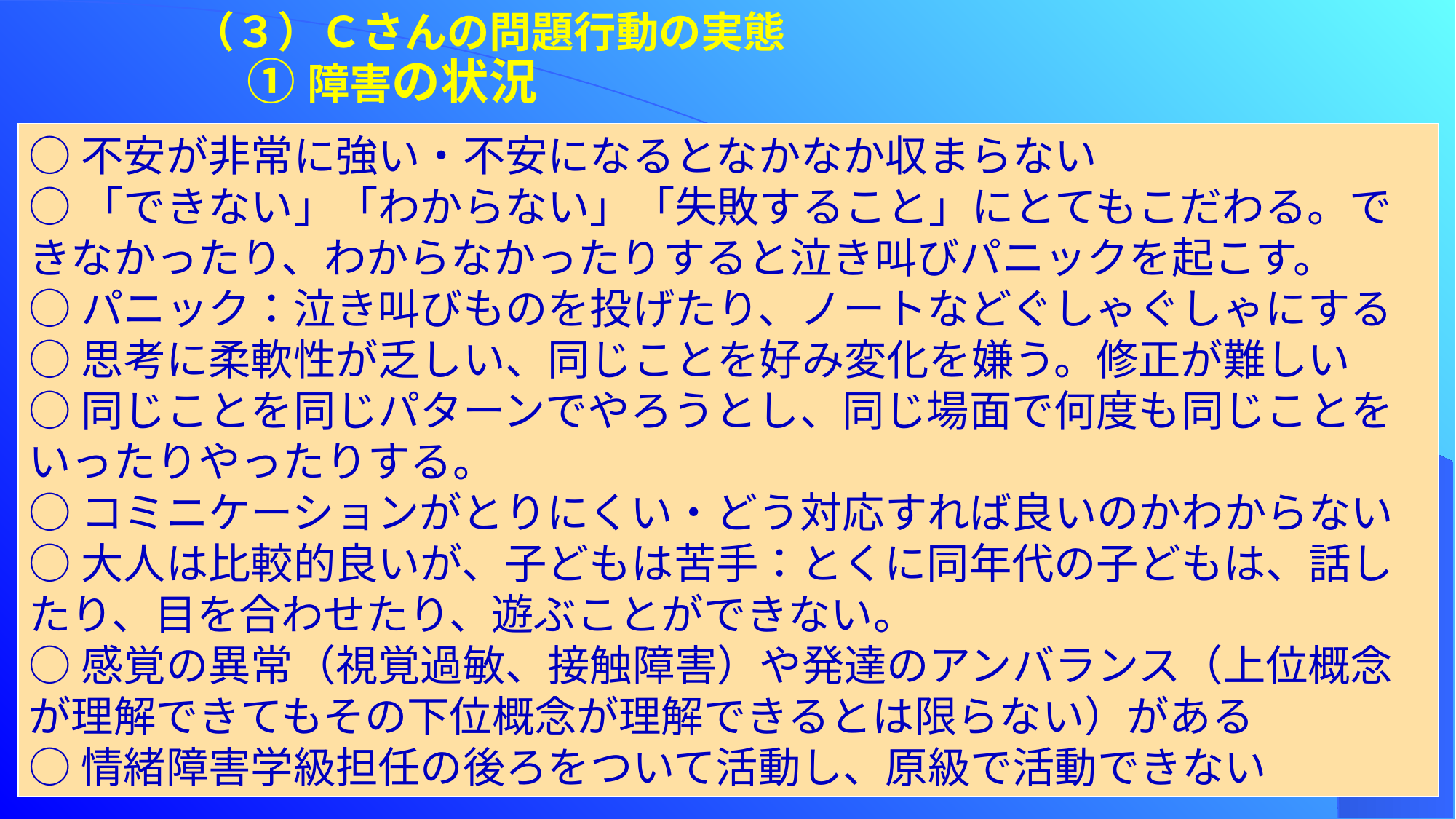

（３）Ｃさんの問題行動の実態
①障害の状況
○不安が非常に強い・不安になるとなかなか収まらない
○「できない」「わからない」「失敗すること」にとてもこだわる。できなかったり、わからなかったりすると泣き叫びパニックを起こす。
○パニック：泣き叫びものを投げたり、ノートなどぐしゃぐしゃにする
○思考に柔軟性が乏しい、同じことを好み変化を嫌う。修正が難しい
○同じことを同じパターンでやろうとし、同じ場面で何度も同じことをいったりやったりする。
○コミニケーションがとりにくい・どう対応すれば良いのかわからない
○大人は比較的良いが、子どもは苦手：とくに同年代の子どもは、話したり、目を合わせたり、遊ぶことができない。
○感覚の異常（視覚過敏、接触障害）や発達のアンバランス（上位概念が理解できてもその下位概念が理解できるとは限らない）がある
○情緒障害学級担任の後ろをついて活動し、原級で活動できない